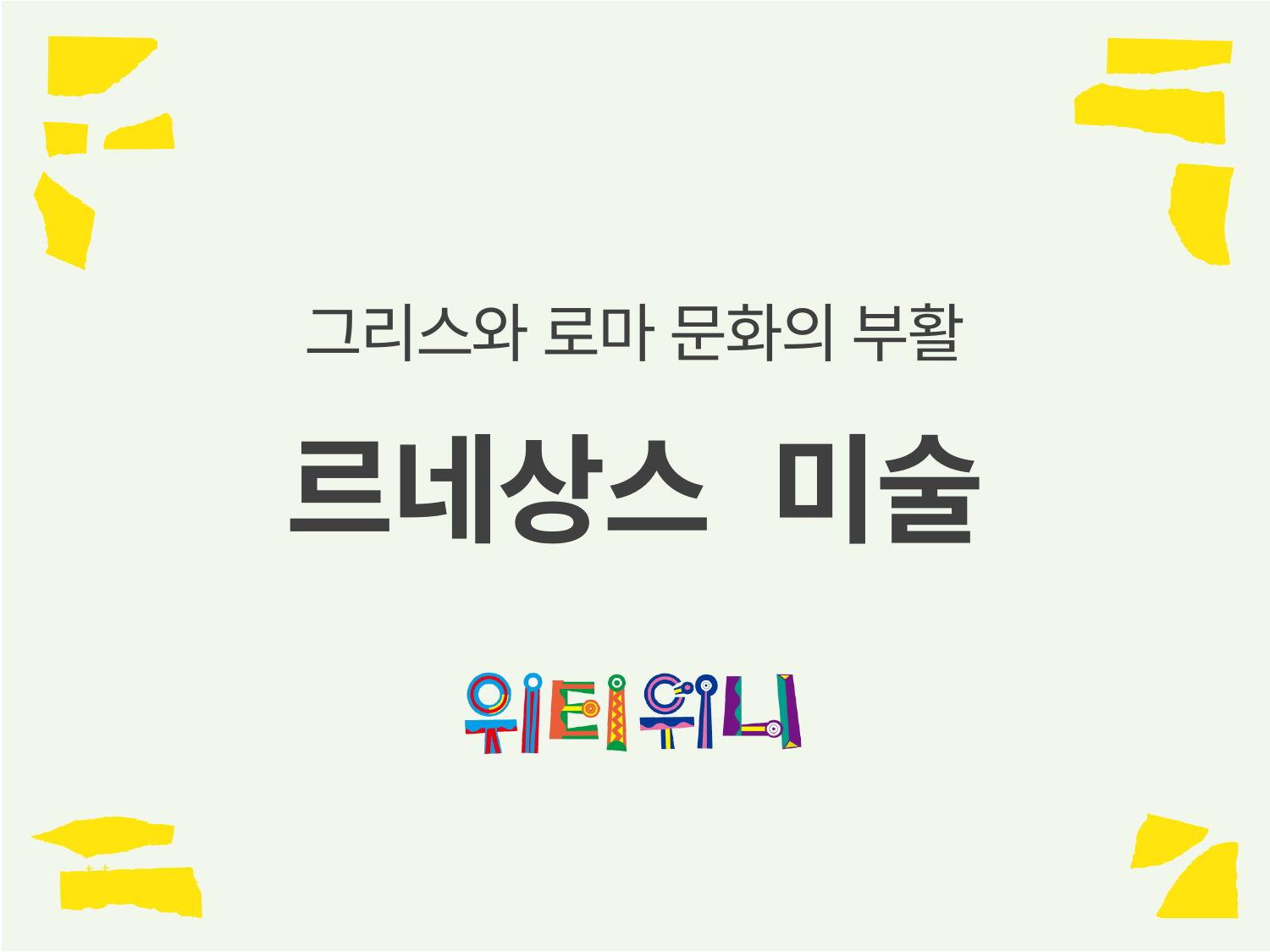

# 그리스와 로마 문화의 부활
르네상스  미술